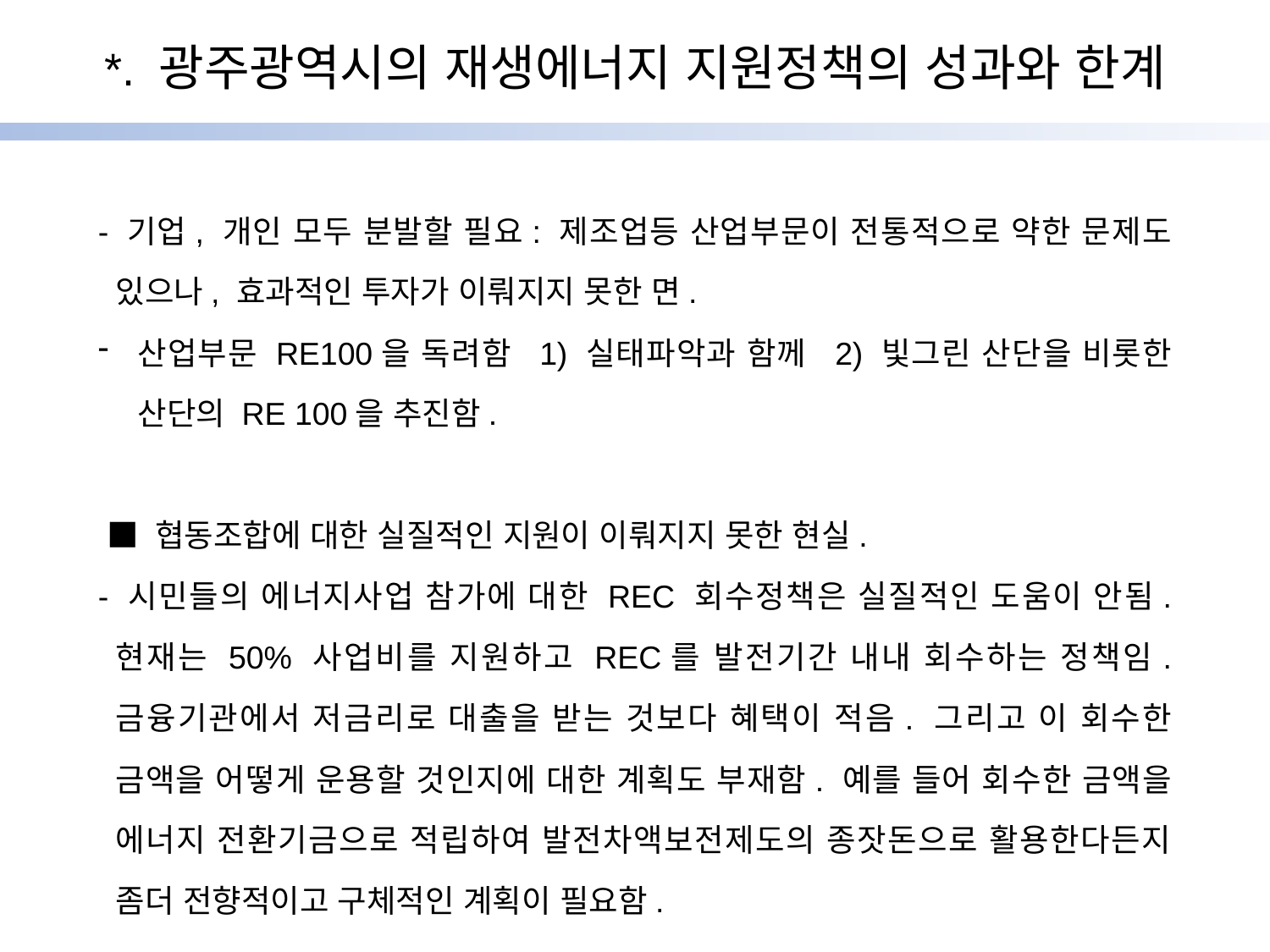

*. 광주광역시의 재생에너지 지원정책의 성과와 한계

- 기업, 개인 모두 분발할 필요: 제조업등 산업부문이 전통적으로 약한 문제도 있으나, 효과적인 투자가 이뤄지지 못한 면.
산업부문 RE100을 독려함  1) 실태파악과 함께  2) 빛그린 산단을 비롯한 산단의 RE 100을 추진함.

 ■ 협동조합에 대한 실질적인 지원이 이뤄지지 못한 현실.
- 시민들의 에너지사업 참가에 대한 REC 회수정책은 실질적인 도움이 안됨. 현재는 50% 사업비를 지원하고 REC를 발전기간 내내 회수하는 정책임. 금융기관에서 저금리로 대출을 받는 것보다 혜택이 적음. 그리고 이 회수한 금액을 어떻게 운용할 것인지에 대한 계획도 부재함. 예를 들어 회수한 금액을 에너지 전환기금으로 적립하여 발전차액보전제도의 종잣돈으로 활용한다든지 좀더 전향적이고 구체적인 계획이 필요함.